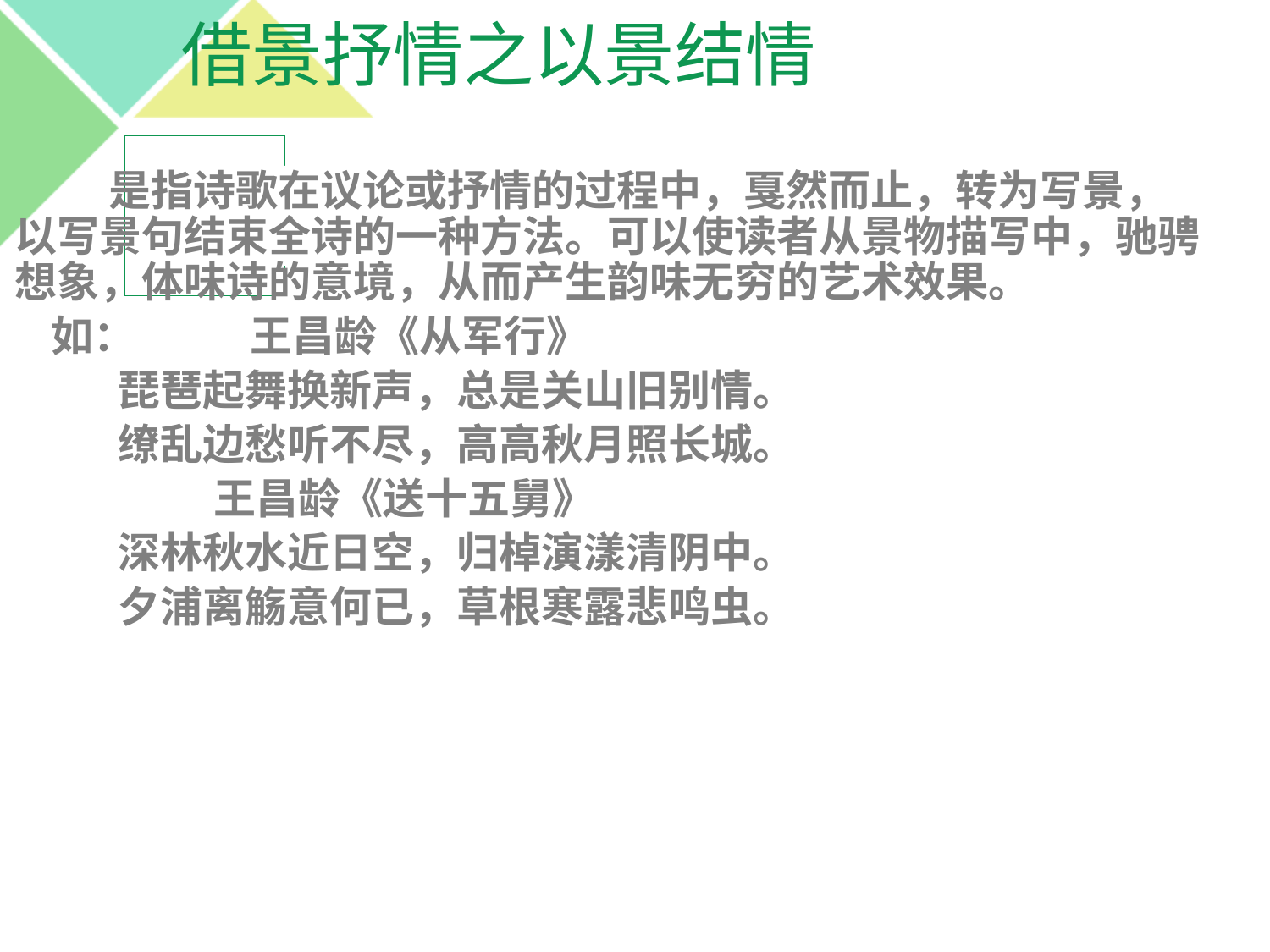

借景抒情之以景结情
         是指诗歌在议论或抒情的过程中，戛然而止，转为写景，以写景句结束全诗的一种方法。可以使读者从景物描写中，驰骋想象，体味诗的意境，从而产生韵味无穷的艺术效果。
   如：            王昌龄《从军行》
          琵琶起舞换新声，总是关山旧别情。
          缭乱边愁听不尽，高高秋月照长城。
                    王昌龄《送十五舅》
          深林秋水近日空，归棹演漾清阴中。
          夕浦离觞意何已，草根寒露悲鸣虫。